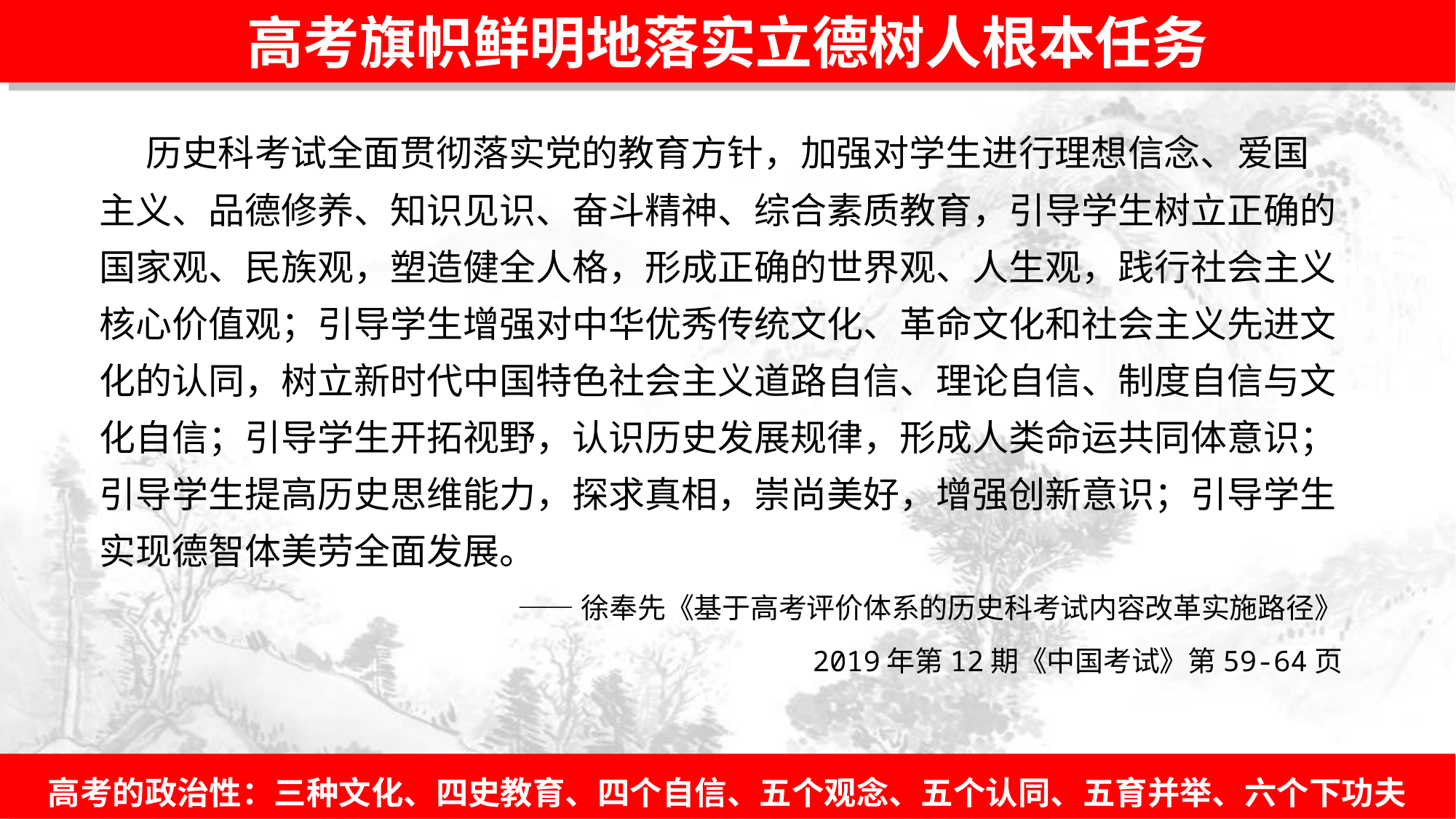

高考旗帜鲜明地落实立德树人根本任务
    历史科考试全面贯彻落实党的教育方针，加强对学生进行理想信念、爱国主义、品德修养、知识见识、奋斗精神、综合素质教育，引导学生树立正确的国家观、民族观，塑造健全人格，形成正确的世界观、人生观，践行社会主义核心价值观；引导学生增强对中华优秀传统文化、革命文化和社会主义先进文化的认同，树立新时代中国特色社会主义道路自信、理论自信、制度自信与文化自信；引导学生开拓视野，认识历史发展规律，形成人类命运共同体意识；引导学生提高历史思维能力，探求真相，崇尚美好，增强创新意识；引导学生实现德智体美劳全面发展。
——徐奉先《基于高考评价体系的历史科考试内容改革实施路径》
2019年第12期《中国考试》第59-64页
高考的政治性：三种文化、四史教育、四个自信、五个观念、五个认同、五育并举、六个下功夫